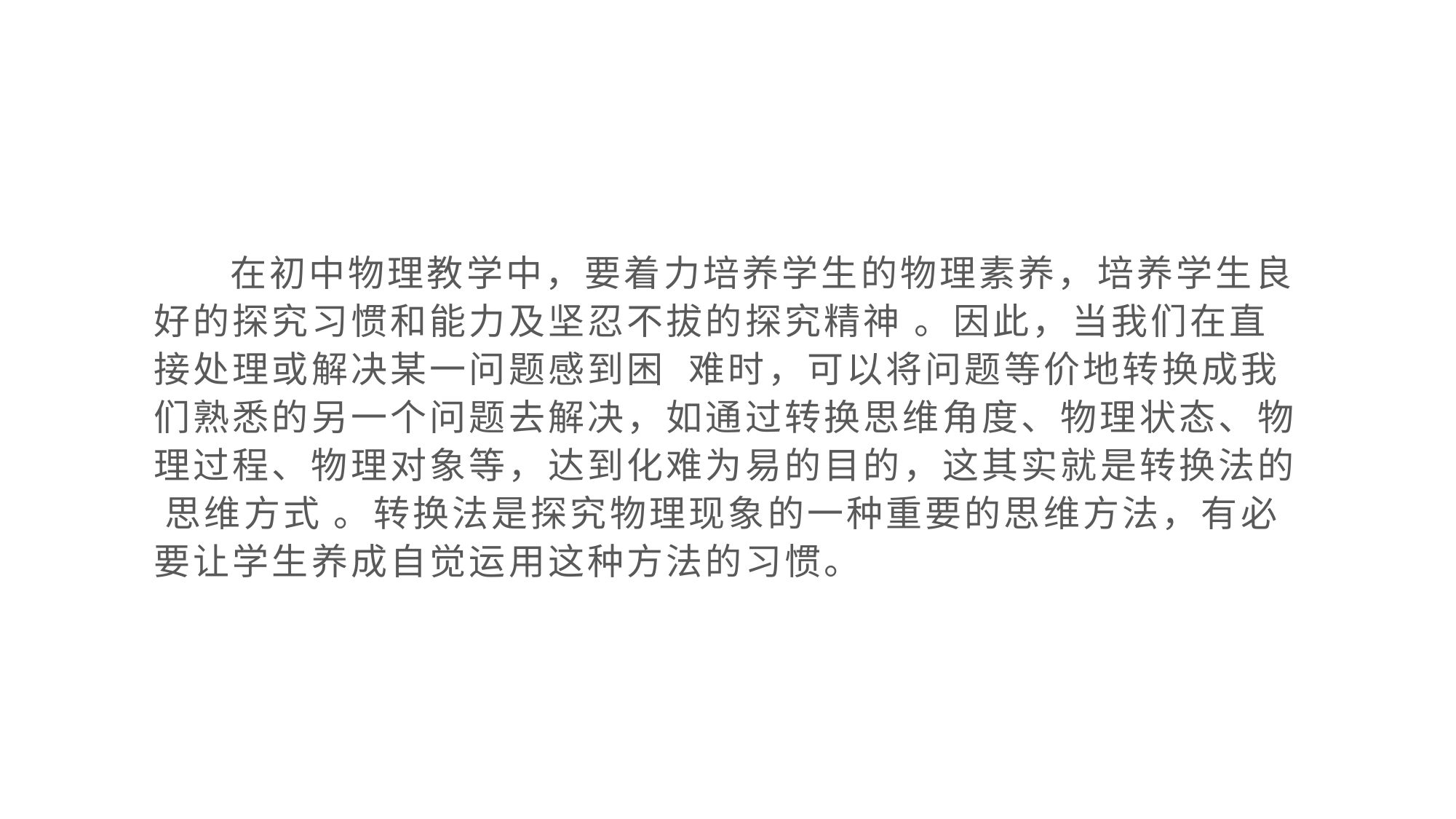

在初中物理教学中，要着力培养学生的物理素养，培养学生良好的探究习惯和能力及坚忍不拔的探究精神 。因此，当我们在直接处理或解决某一问题感到困  难时，可以将问题等价地转换成我们熟悉的另一个问题去解决，如通过转换思维角度、物理状态、物理过程、物理对象等，达到化难为易的目的，这其实就是转换法的  思维方式 。转换法是探究物理现象的一种重要的思维方法，有必要让学生养成自觉运用这种方法的习惯。